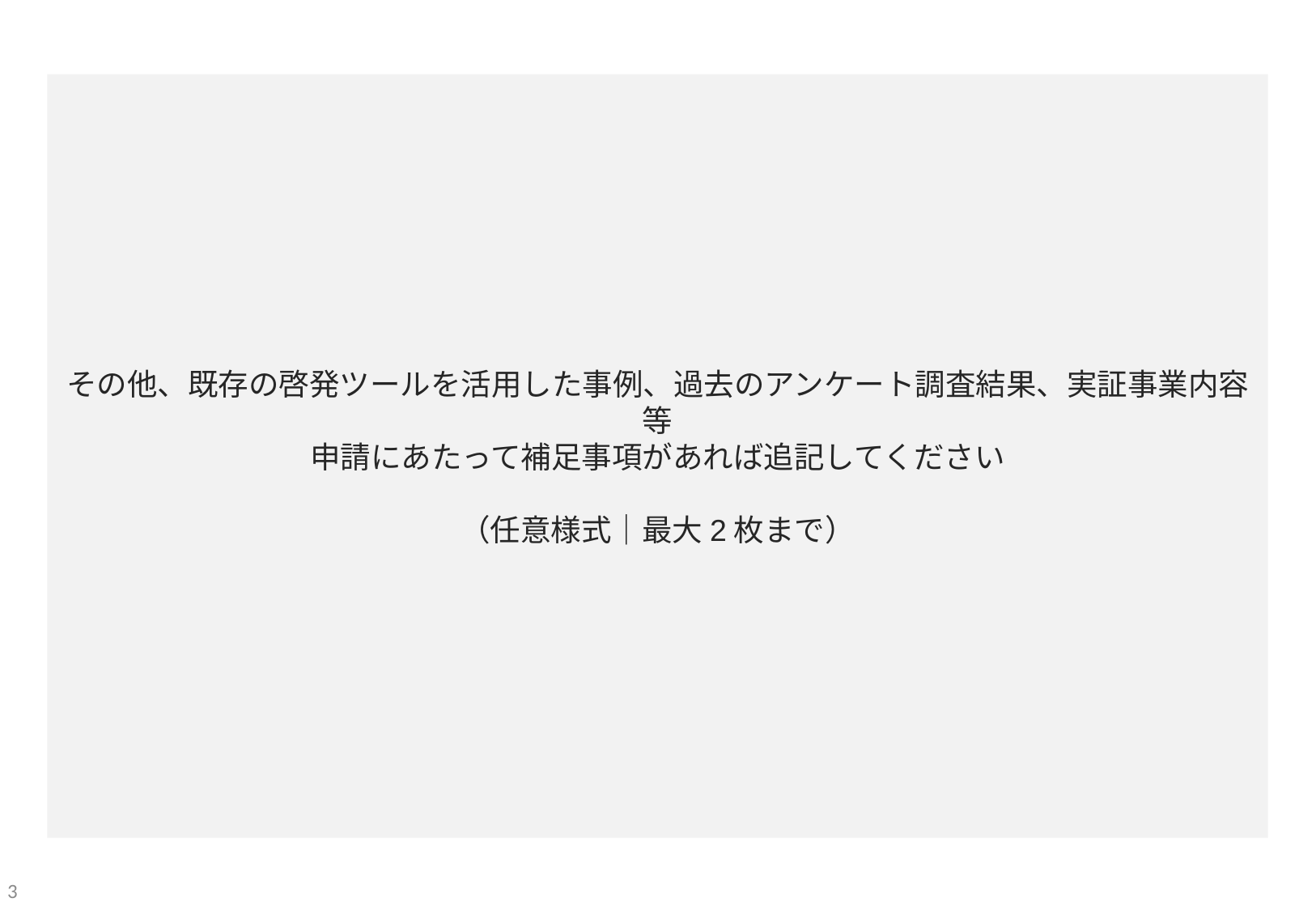

その他、既存の啓発ツールを活用した事例、過去のアンケート調査結果、実証事業内容等
申請にあたって補足事項があれば追記してください

（任意様式｜最大2枚まで）
3